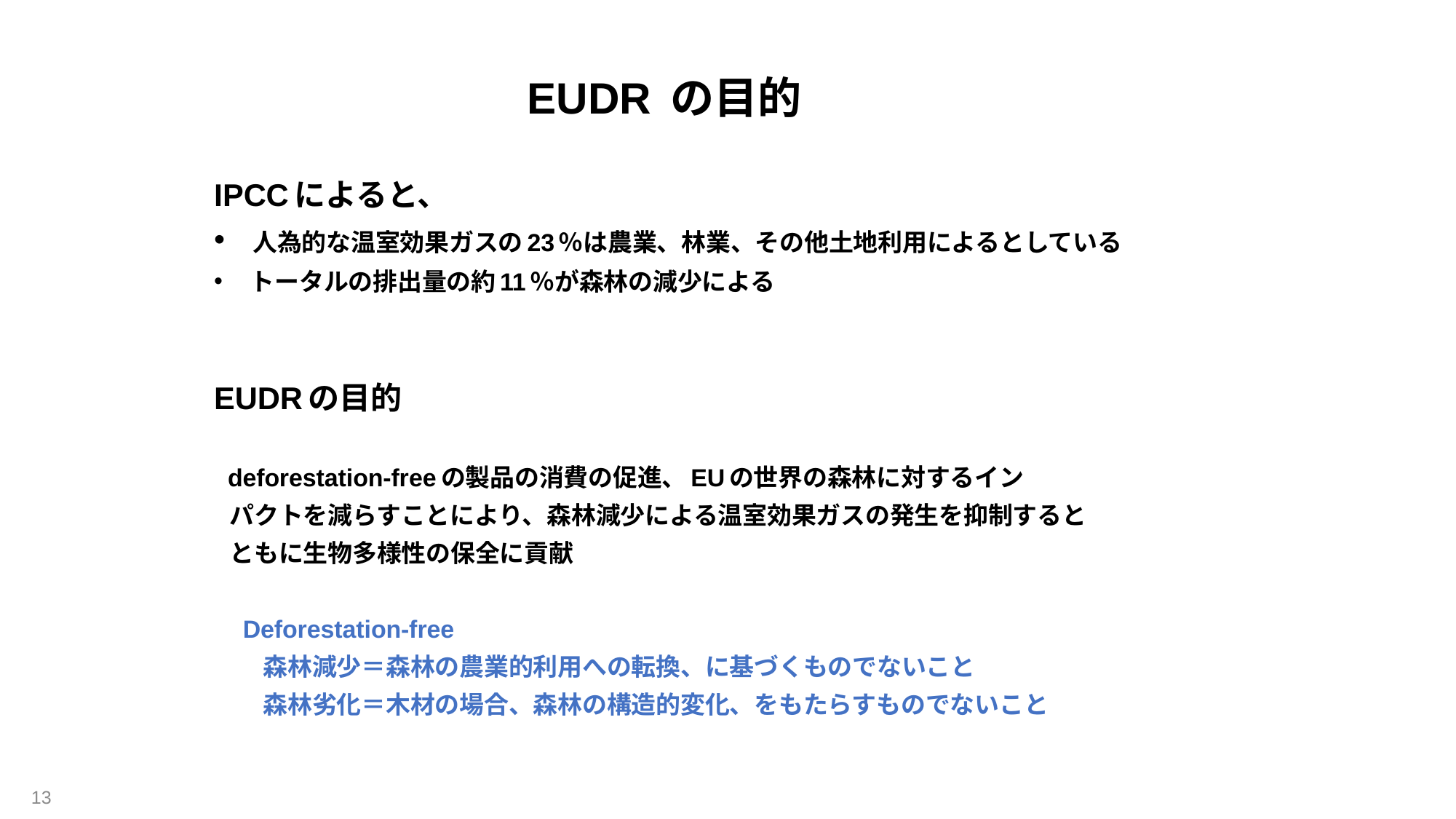

EUDR の目的

IPCCによると、
 人為的な温室効果ガスの23％は農業、林業、その他土地利用によるとしている
 トータルの排出量の約11％が森林の減少による

EUDRの目的

  deforestation-freeの製品の消費の促進、EUの世界の森林に対するイン
  パクトを減らすことにより、森林減少による温室効果ガスの発生を抑制すると
  ともに生物多様性の保全に貢献

　Deforestation-free
　　森林減少＝森林の農業的利用への転換、に基づくものでないこと
　　森林劣化＝木材の場合、森林の構造的変化、をもたらすものでないこと
13